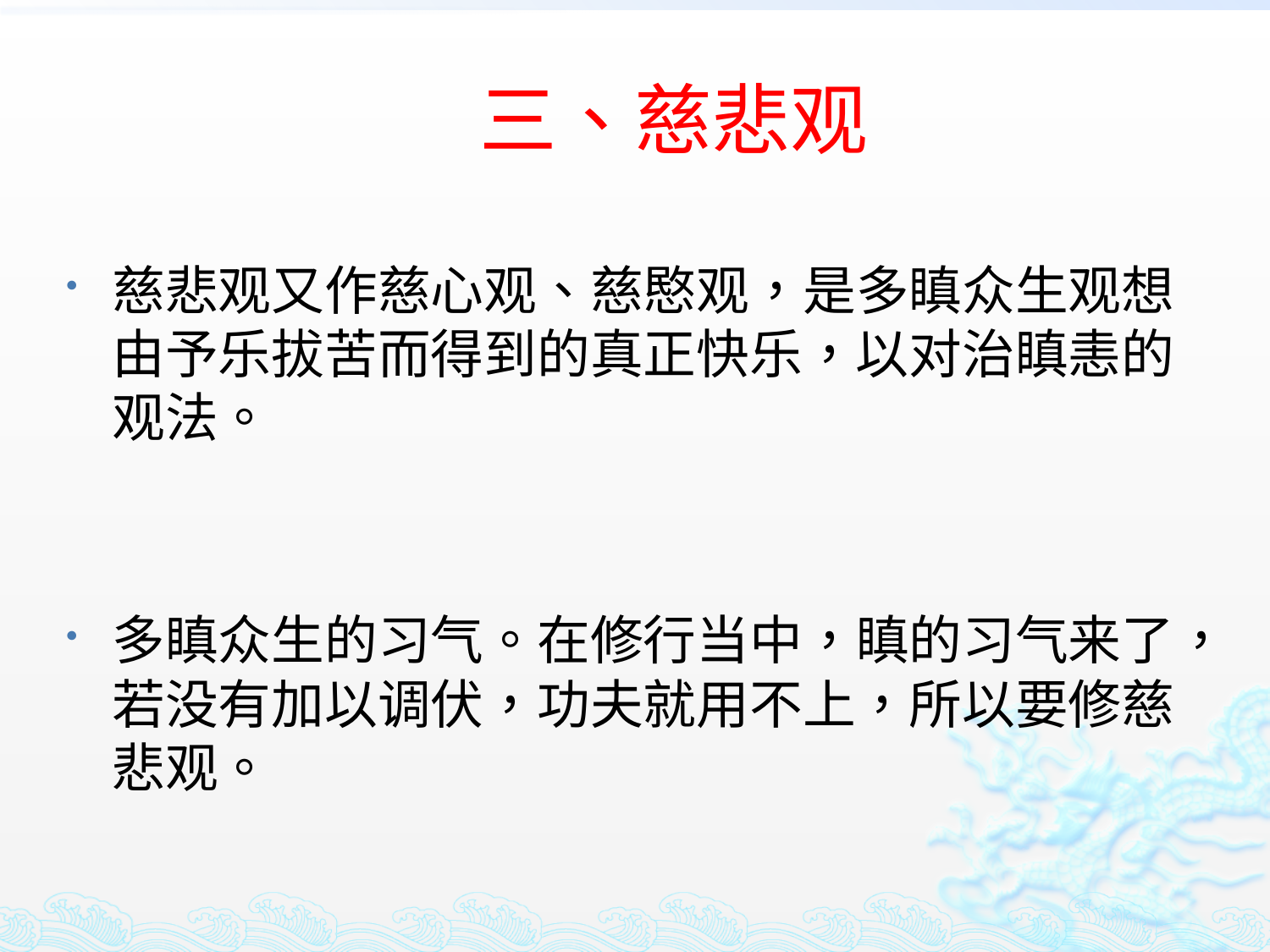

# 三、慈悲观

慈悲观又作慈心观、慈愍观，是多瞋众生观想由予乐拔苦而得到的真正快乐，以对治瞋恚的观法。

多瞋众生的习气。在修行当中，瞋的习气来了，若没有加以调伏，功夫就用不上，所以要修慈悲观。